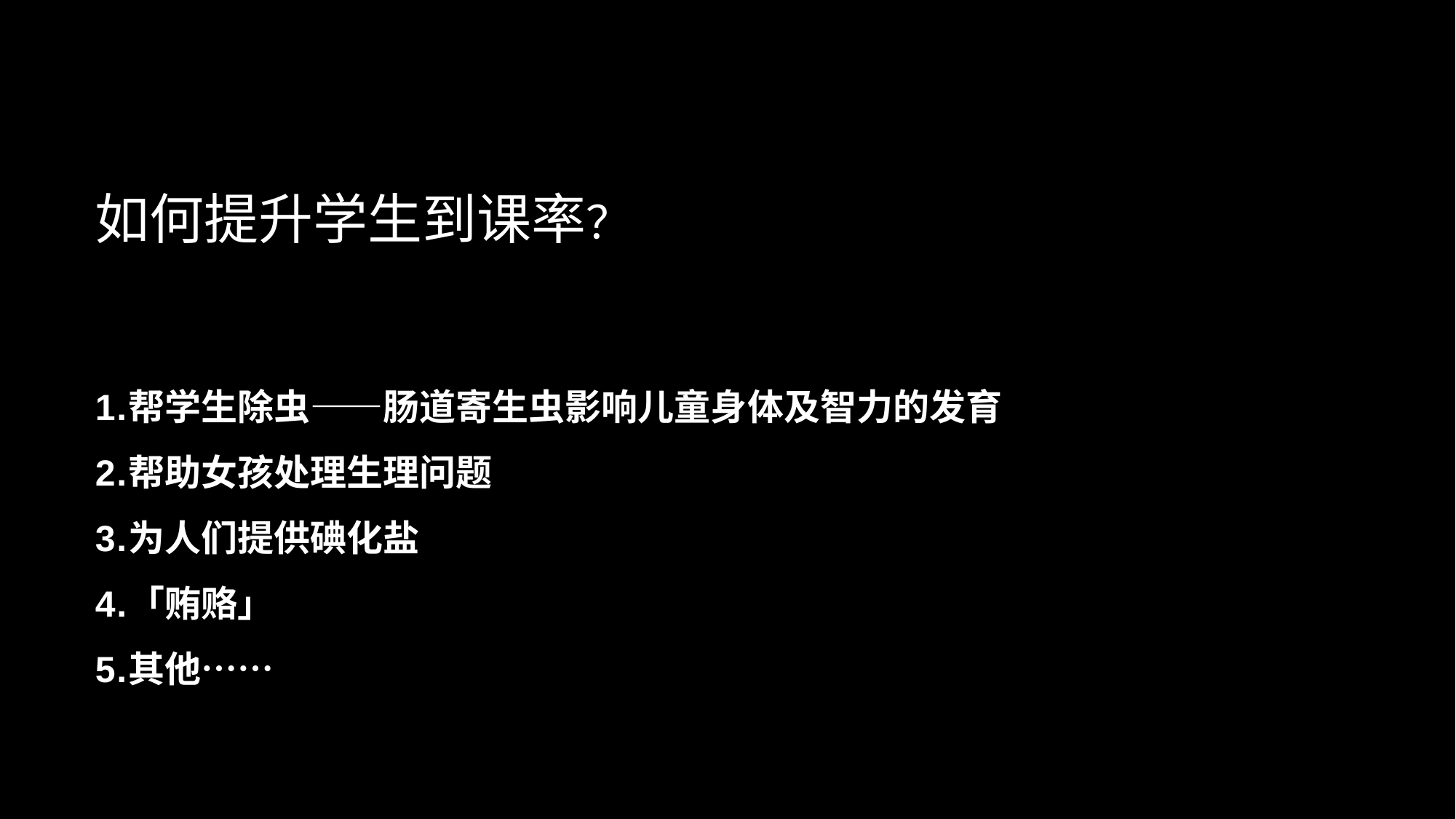

# 如何提升学生到课率？

帮学生除虫——肠道寄生虫影响儿童身体及智力的发育
帮助女孩处理生理问题
为人们提供碘化盐
「贿赂」
其他……